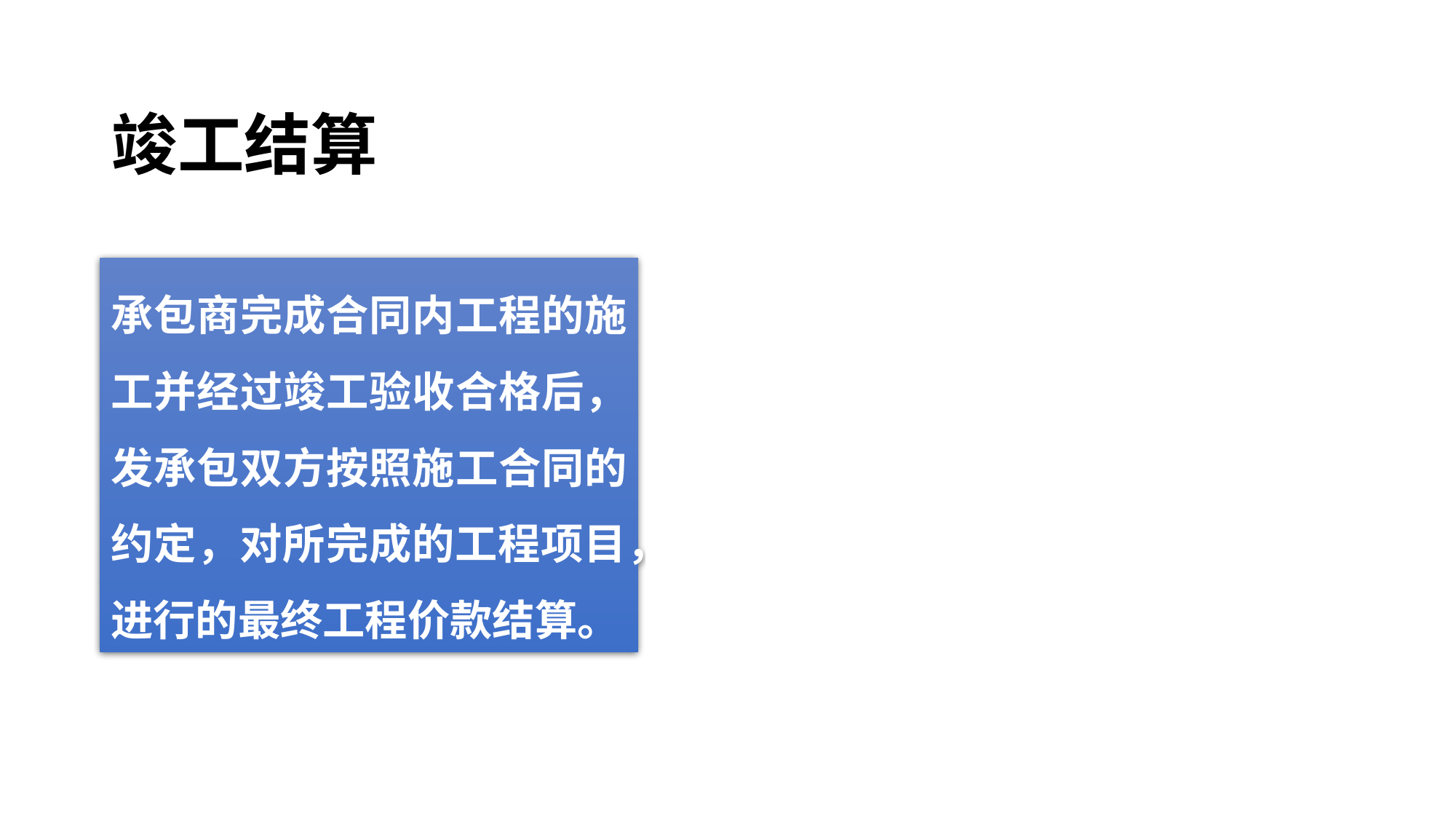

# 竣工结算
承包商完成合同内工程的施工并经过竣工验收合格后，发承包双方按照施工合同的约定，对所完成的工程项目，进行的最终工程价款结算。